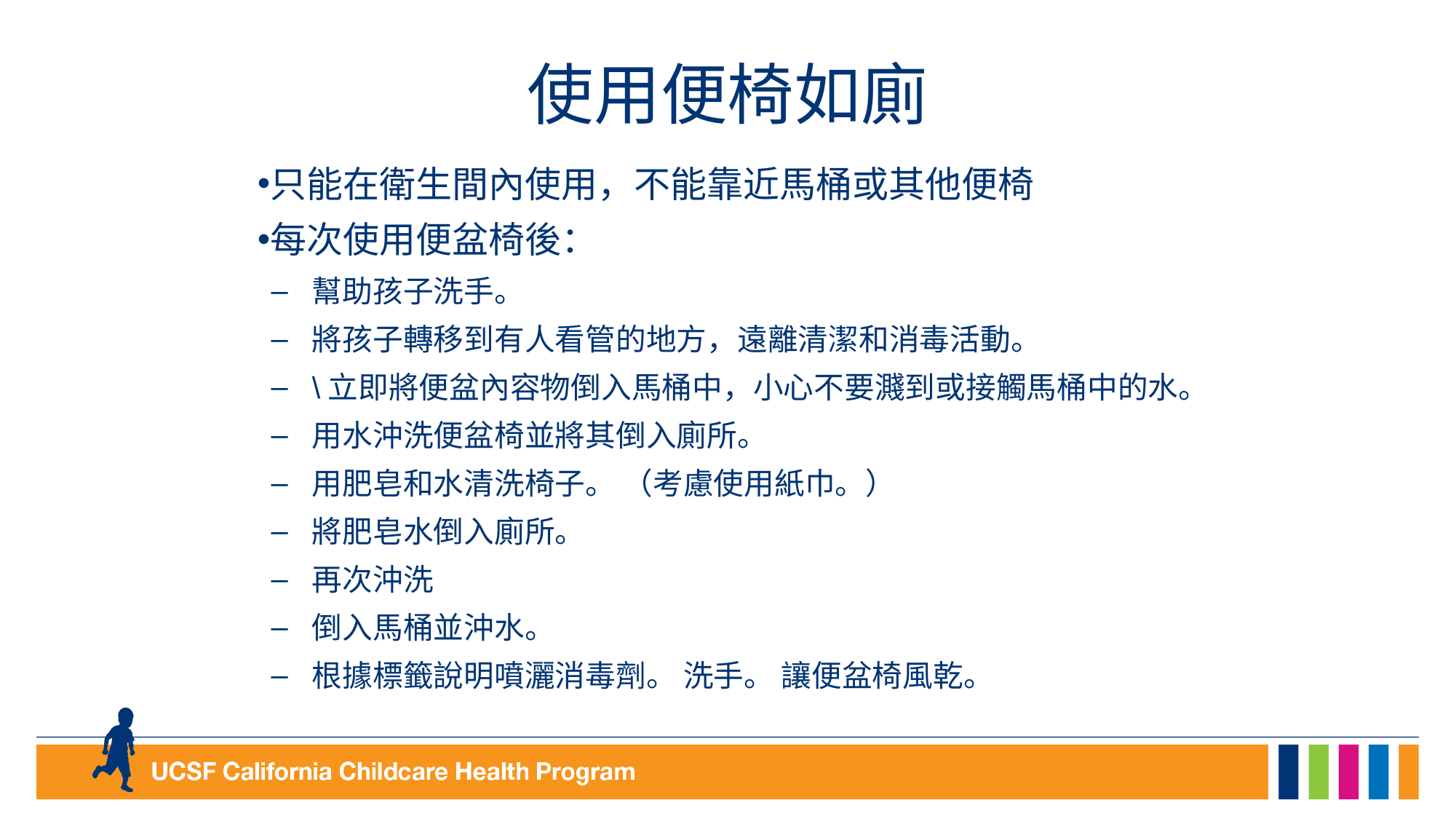

# 使用便椅如廁
只能在衛生間內使用，不能靠近馬桶或其他便椅
每次使用便盆椅後：
幫助孩子洗手。
將孩子轉移到有人看管的地方，遠離清潔和消毒活動。
\立即將便盆內容物倒入馬桶中，小心不要濺到或接觸馬桶中的水。
用水沖洗便盆椅並將其倒入廁所。
用肥皂和水清洗椅子。 （考慮使用紙巾。）
將肥皂水倒入廁所。
再次沖洗
倒入馬桶並沖水。
根據標籤說明噴灑消毒劑。 洗手。 讓便盆椅風乾。